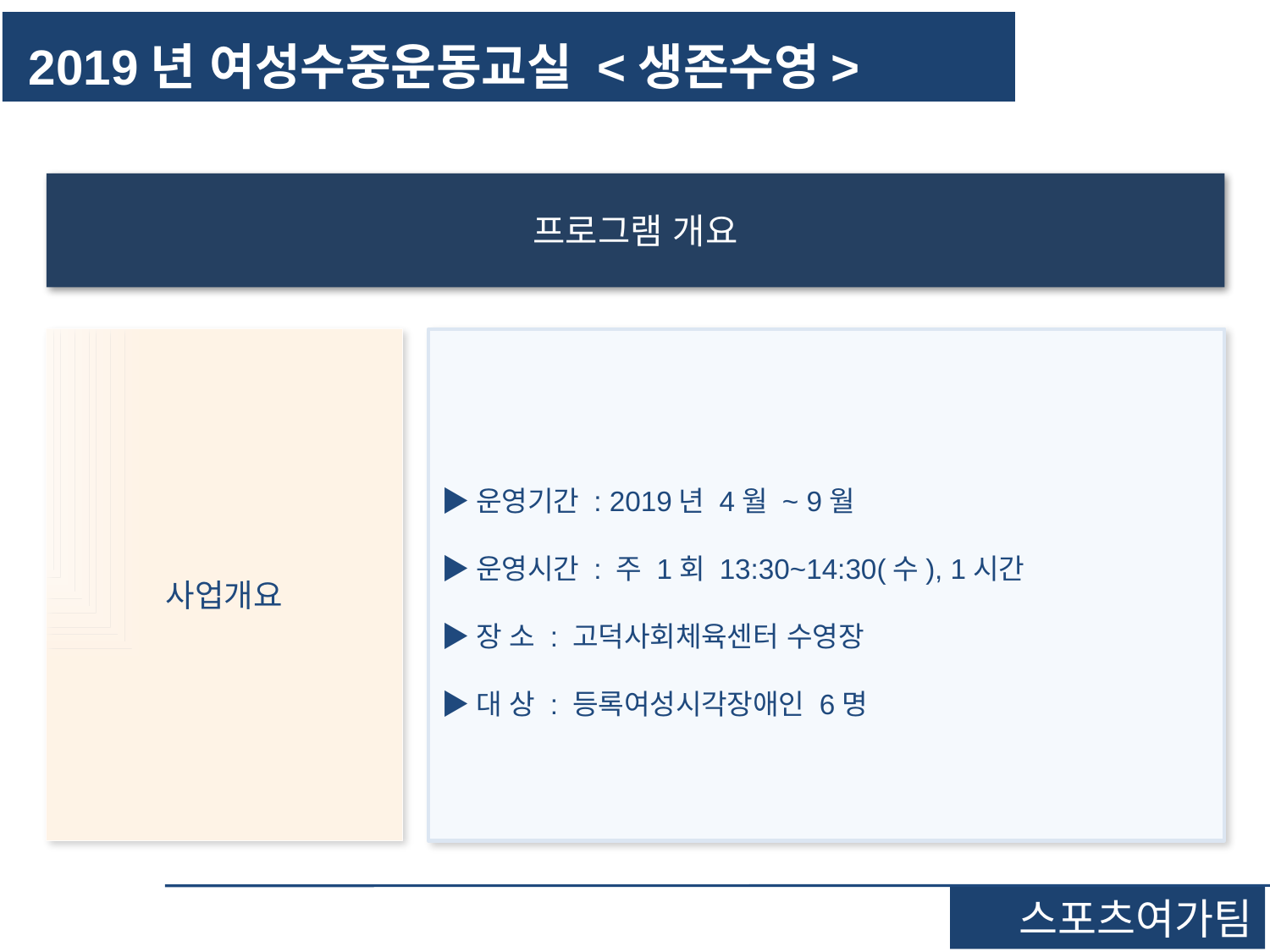

2019년 여성수중운동교실 <생존수영>
프로그램 개요
사업개요
▶운영기간 : 2019년 4월 ~ 9월
▶운영시간 : 주 1회 13:30~14:30(수), 1시간
▶장 소 : 고덕사회체육센터 수영장
▶대 상 : 등록여성시각장애인 6명
스포츠여가팀